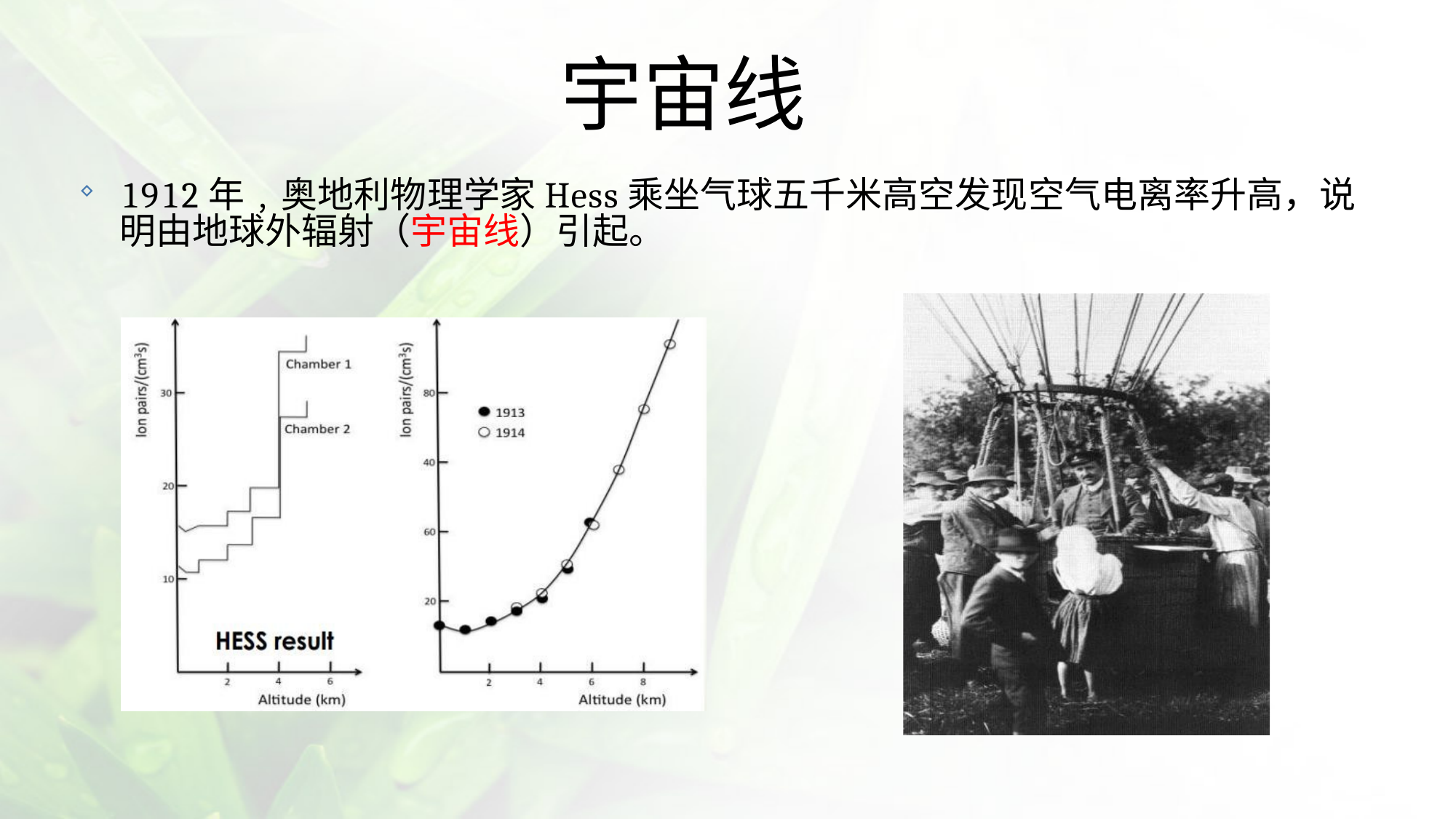

宇宙线
1912年﹐奥地利物理学家Hess乘坐气球五千米高空发现空气电离率升高，说明由地球外辐射（宇宙线）引起。